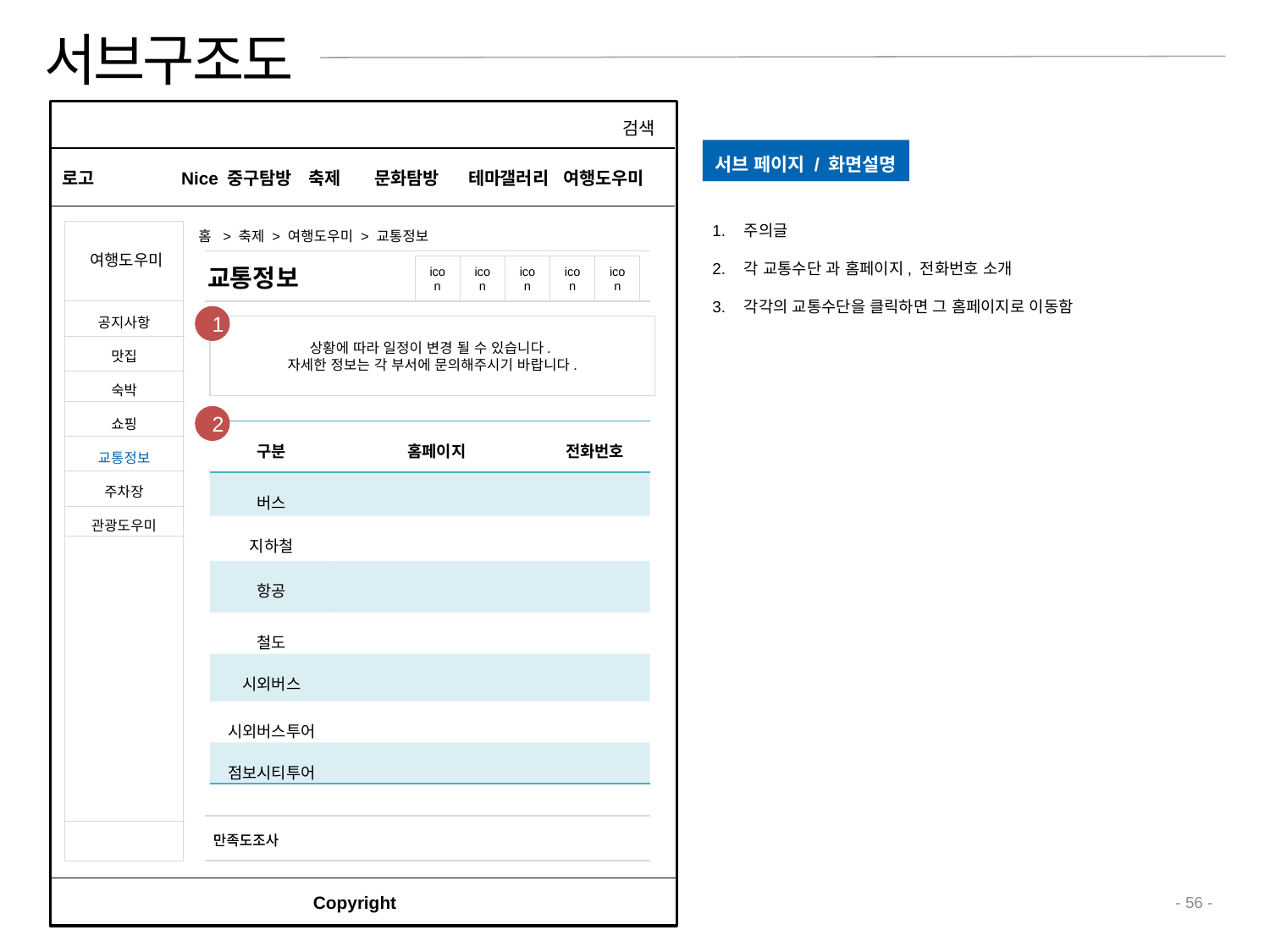

# 서브구조도
ㄷ
검색
서브 페이지 / 화면설명

로고
Nice 중구탐방	축제       문화탐방      테마갤러리   여행도우미
주의글
각 교통수단 과 홈페이지, 전화번호 소개
각각의 교통수단을 클릭하면 그 홈페이지로 이동함

여행도우미
홈  > 축제 > 여행도우미 > 교통정보
교통정보
icon
icon
icon
icon
icon
공지사항
맛집
숙박
쇼핑
교통정보
주차장
관광도우미

1
상황에 따라 일정이 변경 될 수 있습니다.
자세한 정보는 각 부서에 문의해주시기 바랍니다.
2
| 구분 | 홈페이지 | 전화번호 |
| --- | --- | --- |
| 버스 |  |  |
| 지하철 |  |  |
| 항공 |  |  |
| 철도 |  |  |
| 시외버스 |  |  |
| 시외버스투어 |  |  |
| 점보시티투어 |  |  |
만족도조사
만족도조사
Copyright